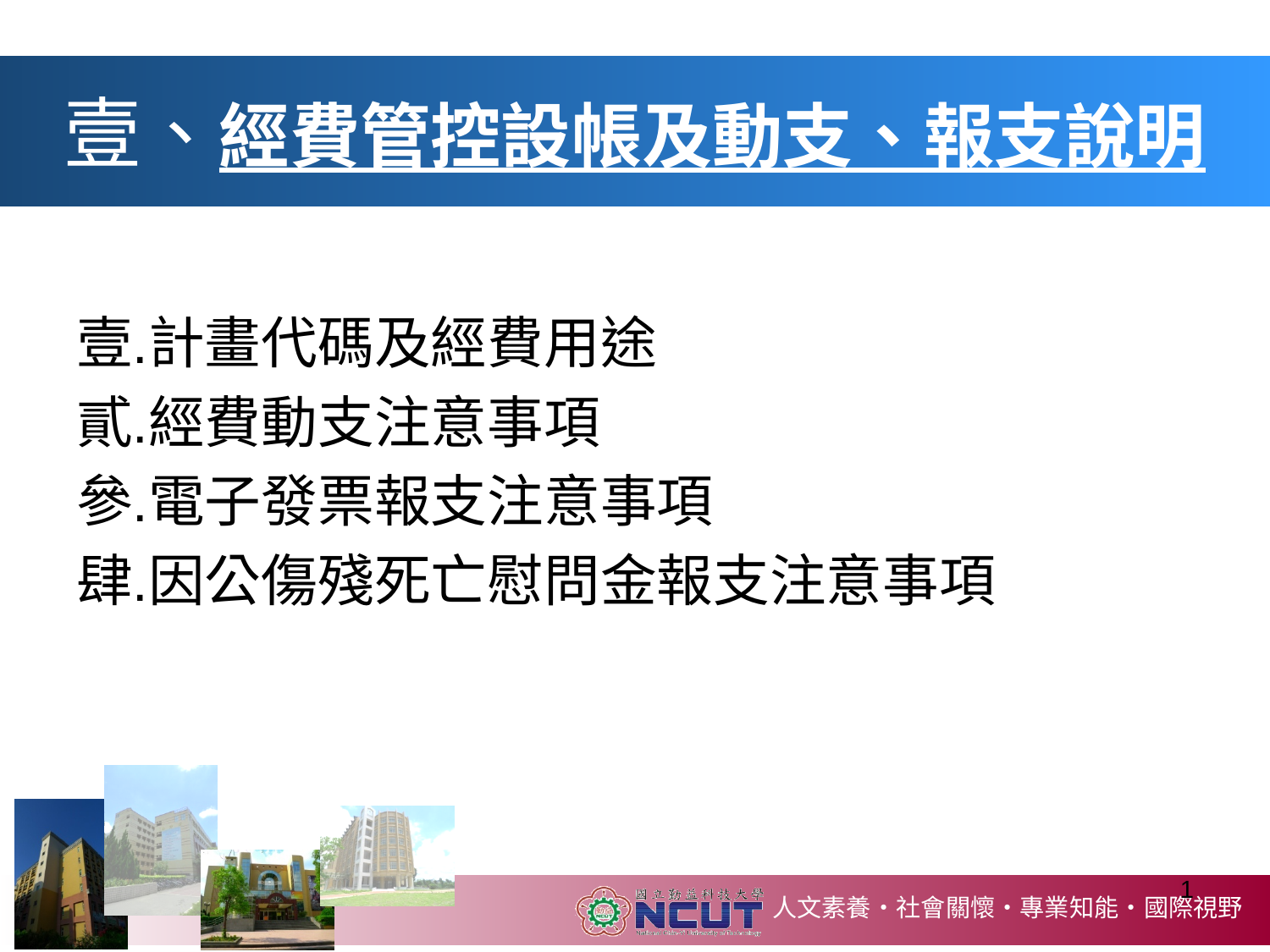

# 壹、經費管控設帳及動支、報支說明

計畫代碼及經費用途
經費動支注意事項
電子發票報支注意事項
因公傷殘死亡慰問金報支注意事項

1